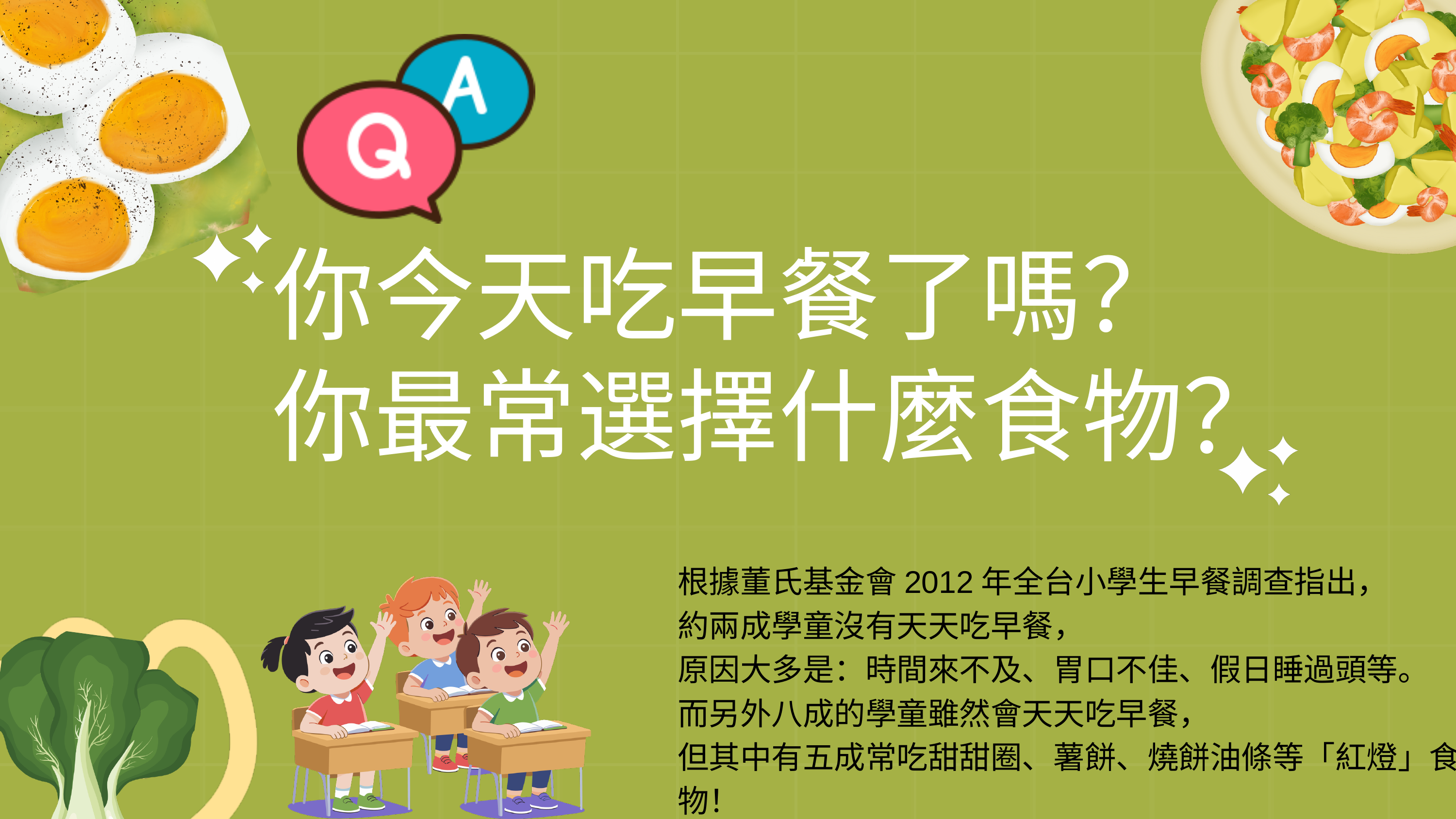

你今天吃早餐了嗎？
你最常選擇什麼食物？

根據董氏基金會2012年全台小學生早餐調查指出，
約兩成學童沒有天天吃早餐，
原因大多是：時間來不及、胃口不佳、假日睡過頭等。
而另外八成的學童雖然會天天吃早餐，
但其中有五成常吃甜甜圈、薯餅、燒餅油條等「紅燈」食物！